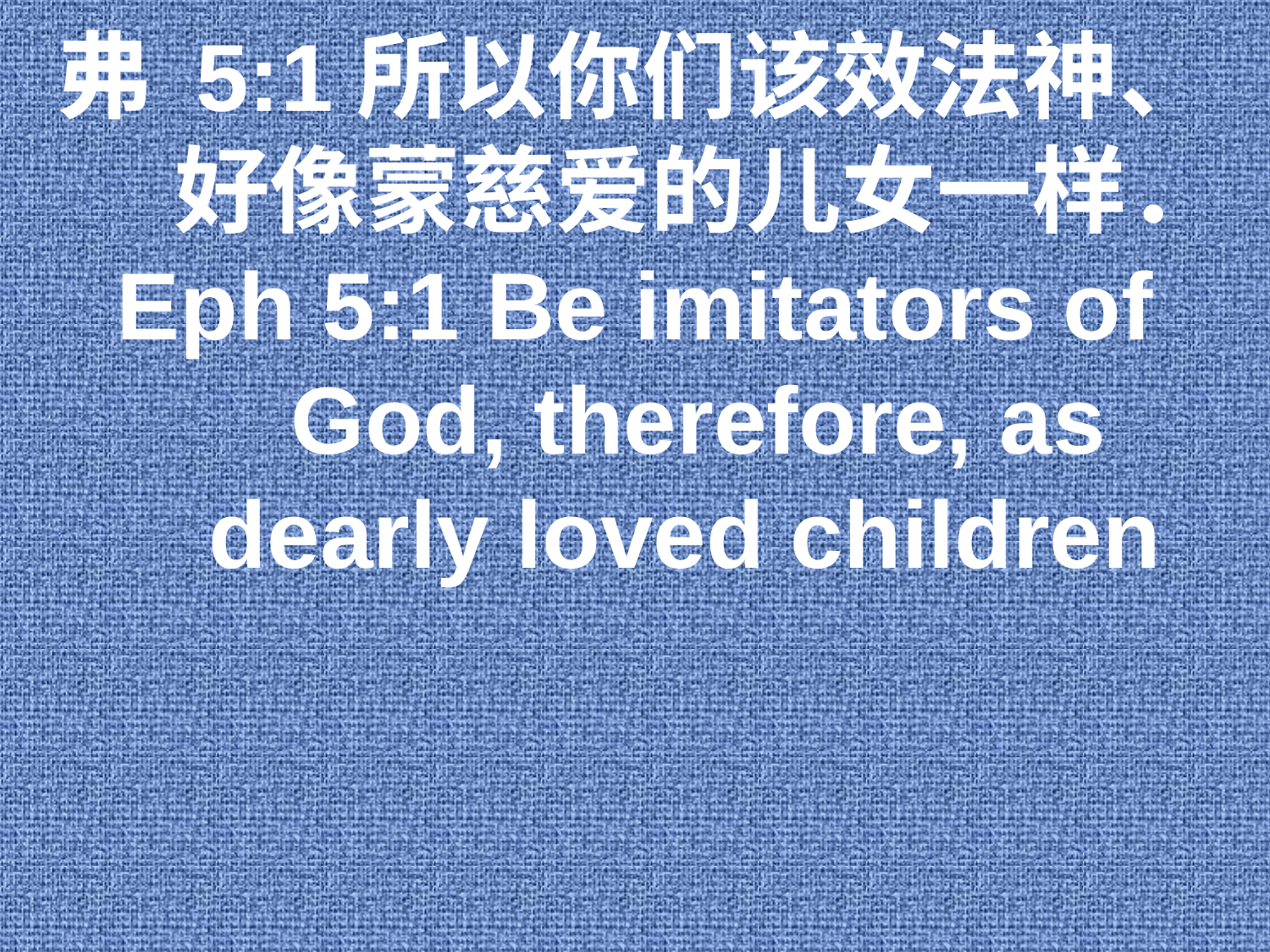

弗 5:1所以你们该效法神、好像蒙慈爱的儿女一样．
Eph 5:1 Be imitators of God, therefore, as dearly loved children